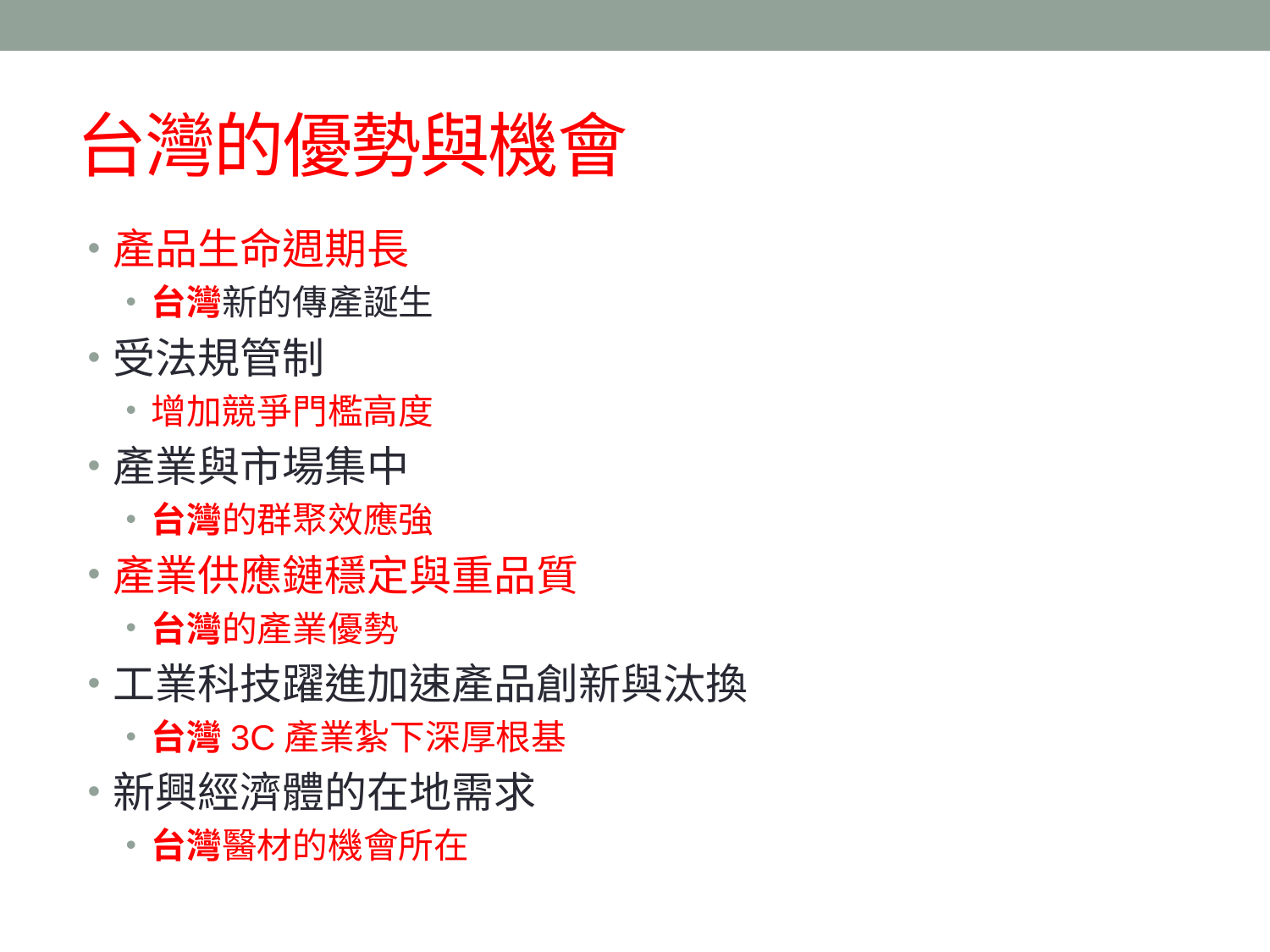

# 台灣的優勢與機會
產品生命週期長
台灣新的傳產誕生
受法規管制
增加競爭門檻高度
產業與市場集中
台灣的群聚效應強
產業供應鏈穩定與重品質
台灣的產業優勢
工業科技躍進加速產品創新與汰換
台灣3C產業紮下深厚根基
新興經濟體的在地需求
台灣醫材的機會所在